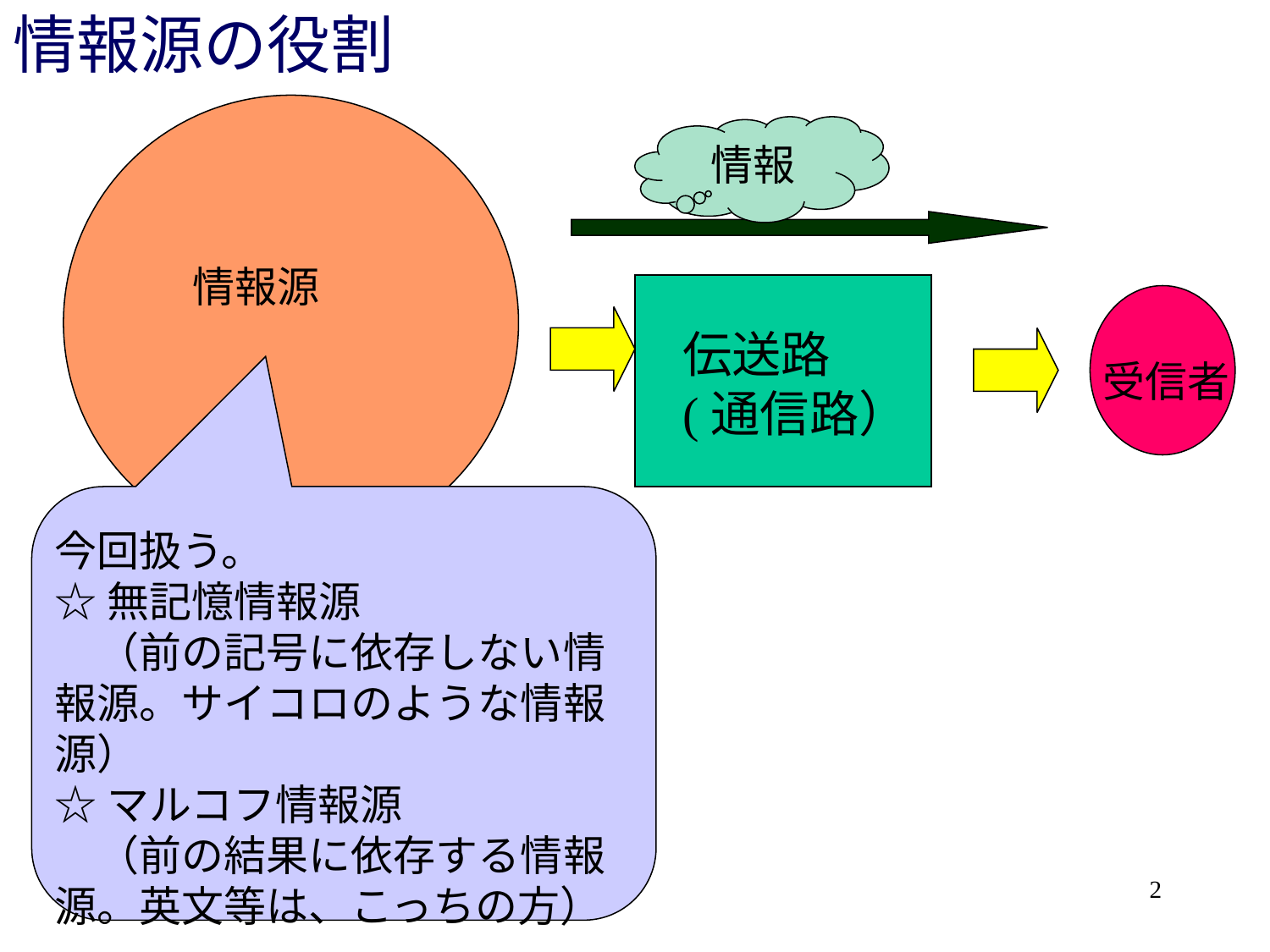

# 情報源の役割

情報

情報源

伝送路
(通信路）

受信者

今回扱う。
☆無記憶情報源
　（前の記号に依存しない情報源。サイコロのような情報源）
☆マルコフ情報源
　（前の結果に依存する情報源。英文等は、こっちの方）
2